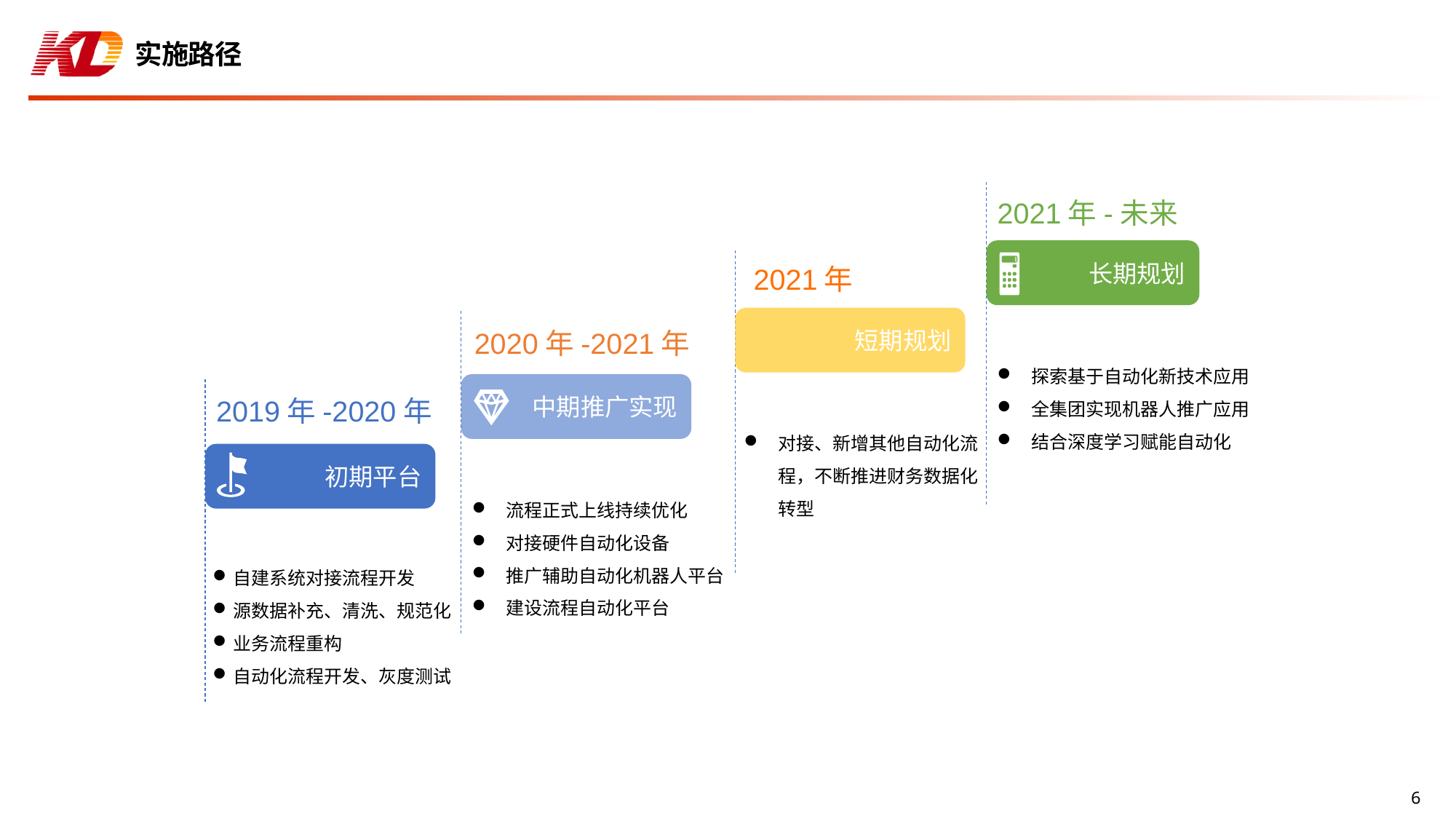

# 实施路径
2021年-未来
长期规划

2021年
短期规划

2020年-2021年
探索基于自动化新技术应用
全集团实现机器人推广应用
结合深度学习赋能自动化
中期推广实现

2019年-2020年
对接、新增其他自动化流程，不断推进财务数据化转型
初期平台

流程正式上线持续优化
对接硬件自动化设备
推广辅助自动化机器人平台
建设流程自动化平台

自建系统对接流程开发
源数据补充、清洗、规范化
业务流程重构
自动化流程开发、灰度测试